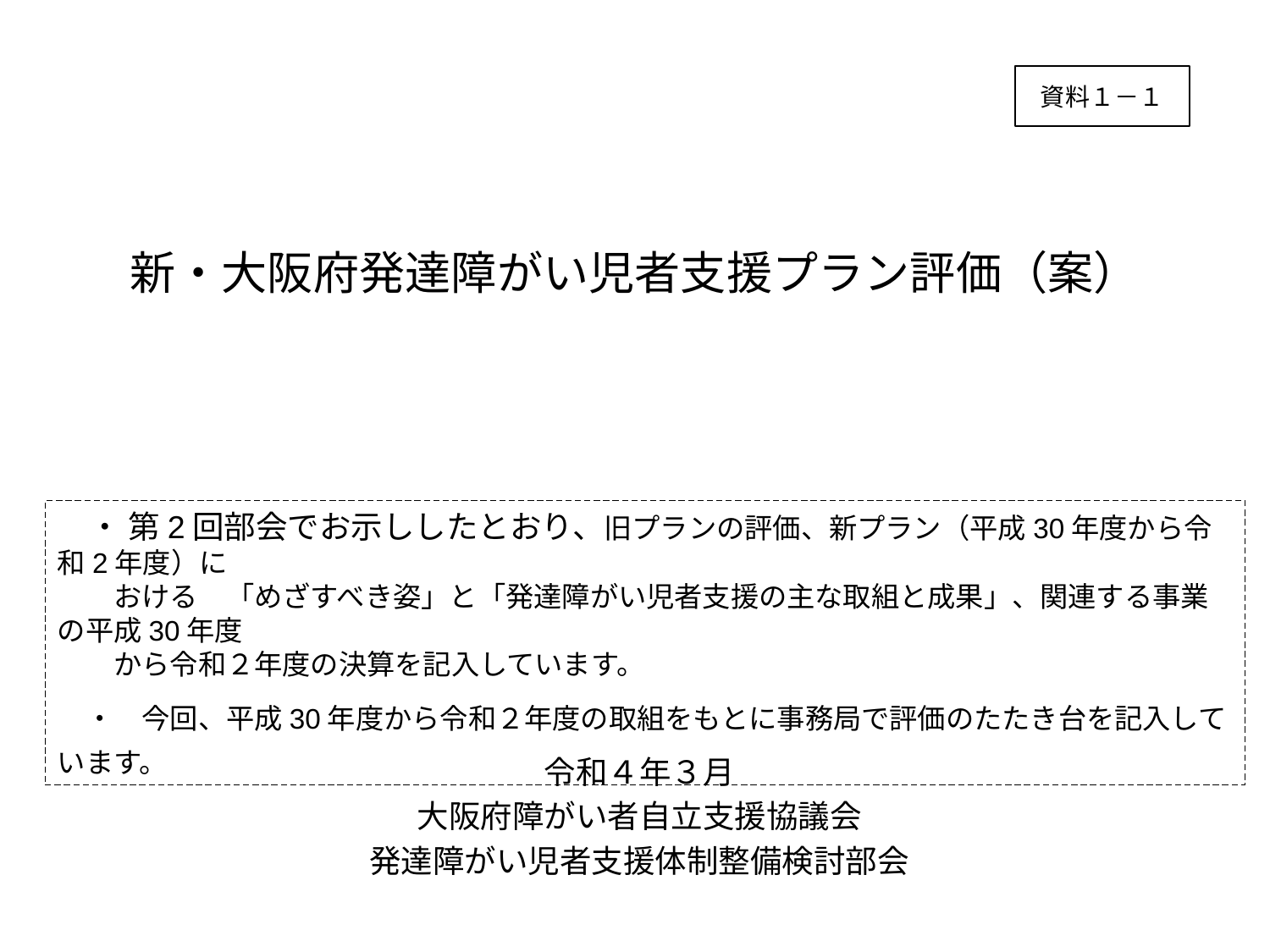

資料１－１
新・大阪府発達障がい児者支援プラン評価（案）
　・ 第2回部会でお示ししたとおり、旧プランの評価、新プラン（平成30年度から令和2年度）に
　　おける　「めざすべき姿」と「発達障がい児者支援の主な取組と成果」、関連する事業の平成30年度
　　から令和２年度の決算を記入しています。
　・　今回、平成30年度から令和２年度の取組をもとに事務局で評価のたたき台を記入しています。
令和４年３月
大阪府障がい者自立支援協議会
発達障がい児者支援体制整備検討部会